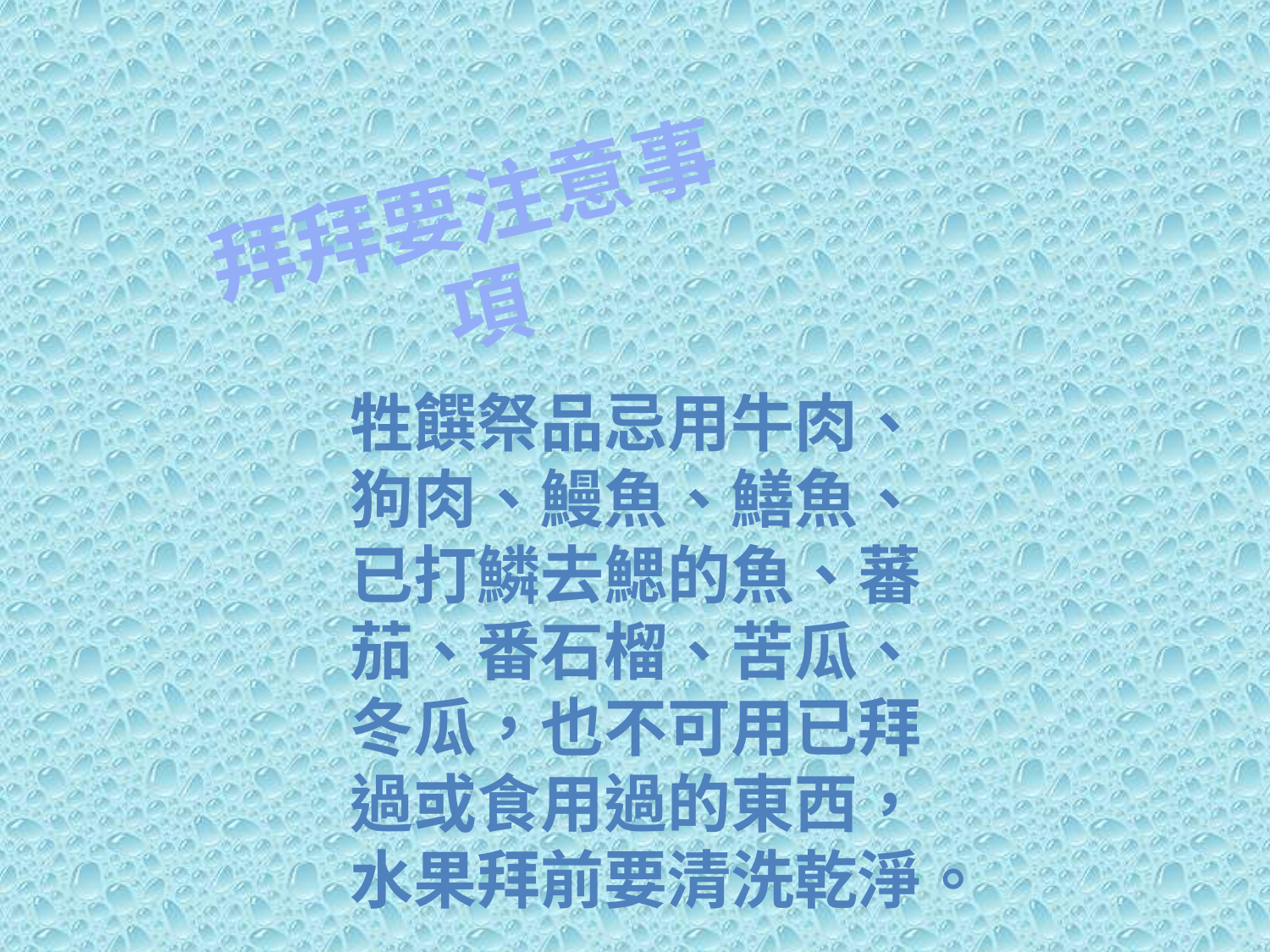

拜拜要注意事項
牲饌祭品忌用牛肉、狗肉、鰻魚、鱔魚、已打鱗去鰓的魚、蕃茄、番石榴、苦瓜、冬瓜，也不可用已拜過或食用過的東西，水果拜前要清洗乾淨。